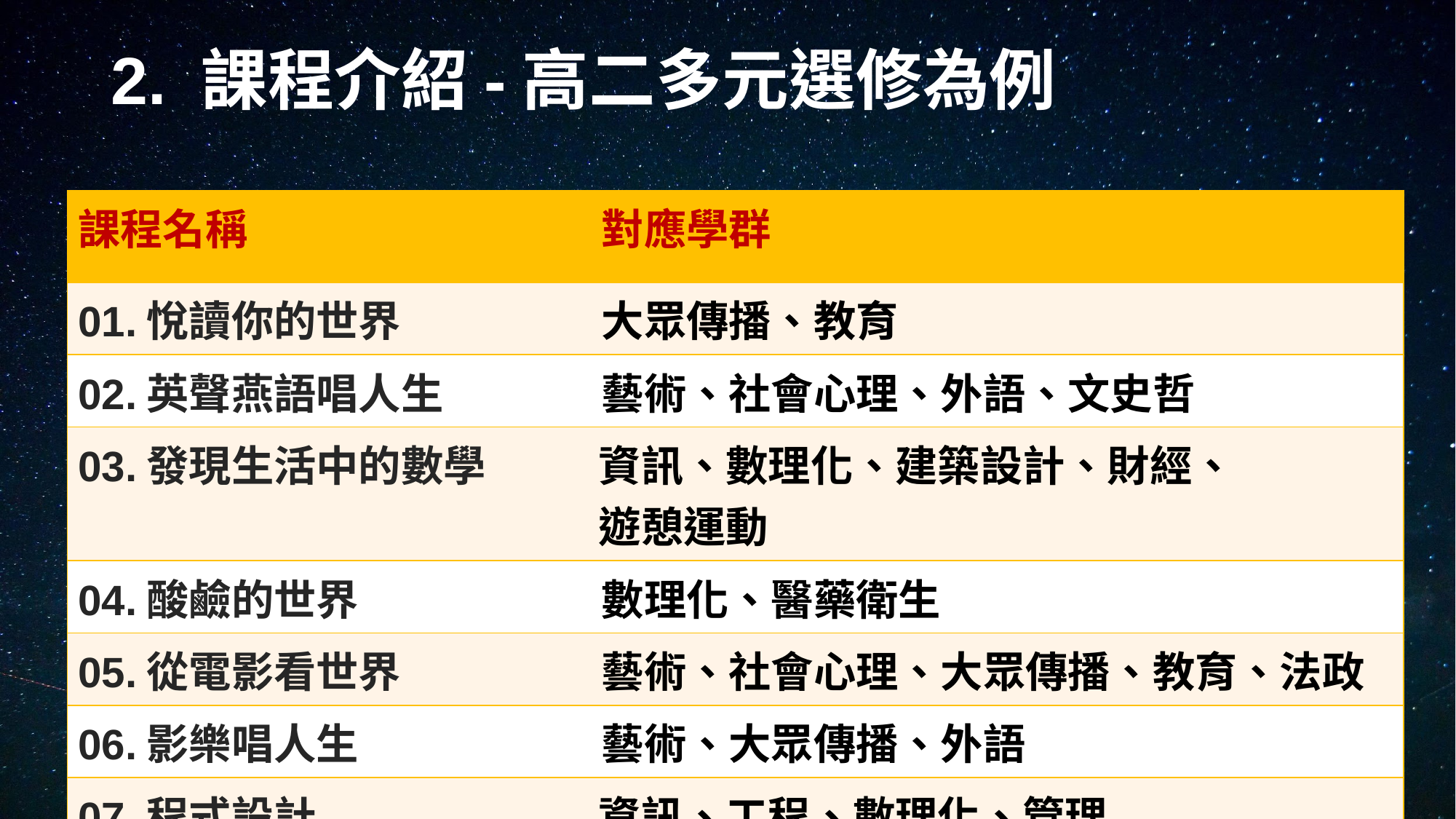

# 2. 課程介紹-高二多元選修為例
| 課程名稱 | 對應學群 |
| --- | --- |
| 01.悅讀你的世界 | 大眾傳播、教育 |
| 02.英聲燕語唱人生 | 藝術、社會心理、外語、文史哲 |
| 03.發現生活中的數學 | 資訊、數理化、建築設計、財經、 遊憩運動 |
| 04.酸鹼的世界 | 數理化、醫藥衛生 |
| 05.從電影看世界 | 藝術、社會心理、大眾傳播、教育、法政 |
| 06.影樂唱人生 | 藝術、大眾傳播、外語 |
| 07.程式設計 | 資訊、工程、數理化、管理 |